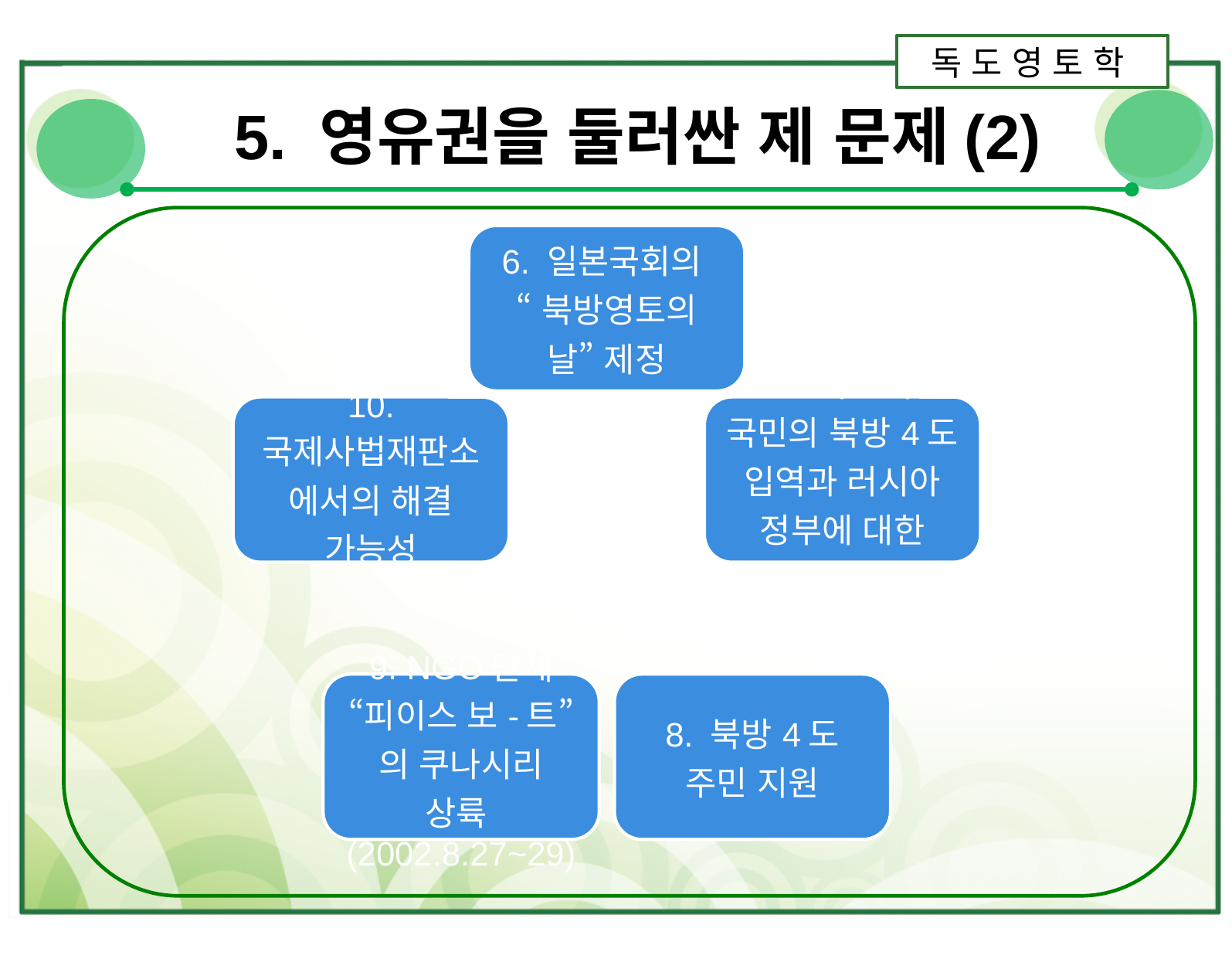

독 도 영 토 학

# 5. 영유권을 둘러싼 제 문제(2)

6. 일본국회의
“북방영토의 날” 제정
7. 제3국 국민의 북방4도 입역과 러시아 정부에 대한 항의
8. 북방4도 주민 지원
9. NGO단체 “피이스 보-트”의 쿠나시리 상륙(2002.8.27~29)
10. 국제사법재판소에서의 해결 가능성